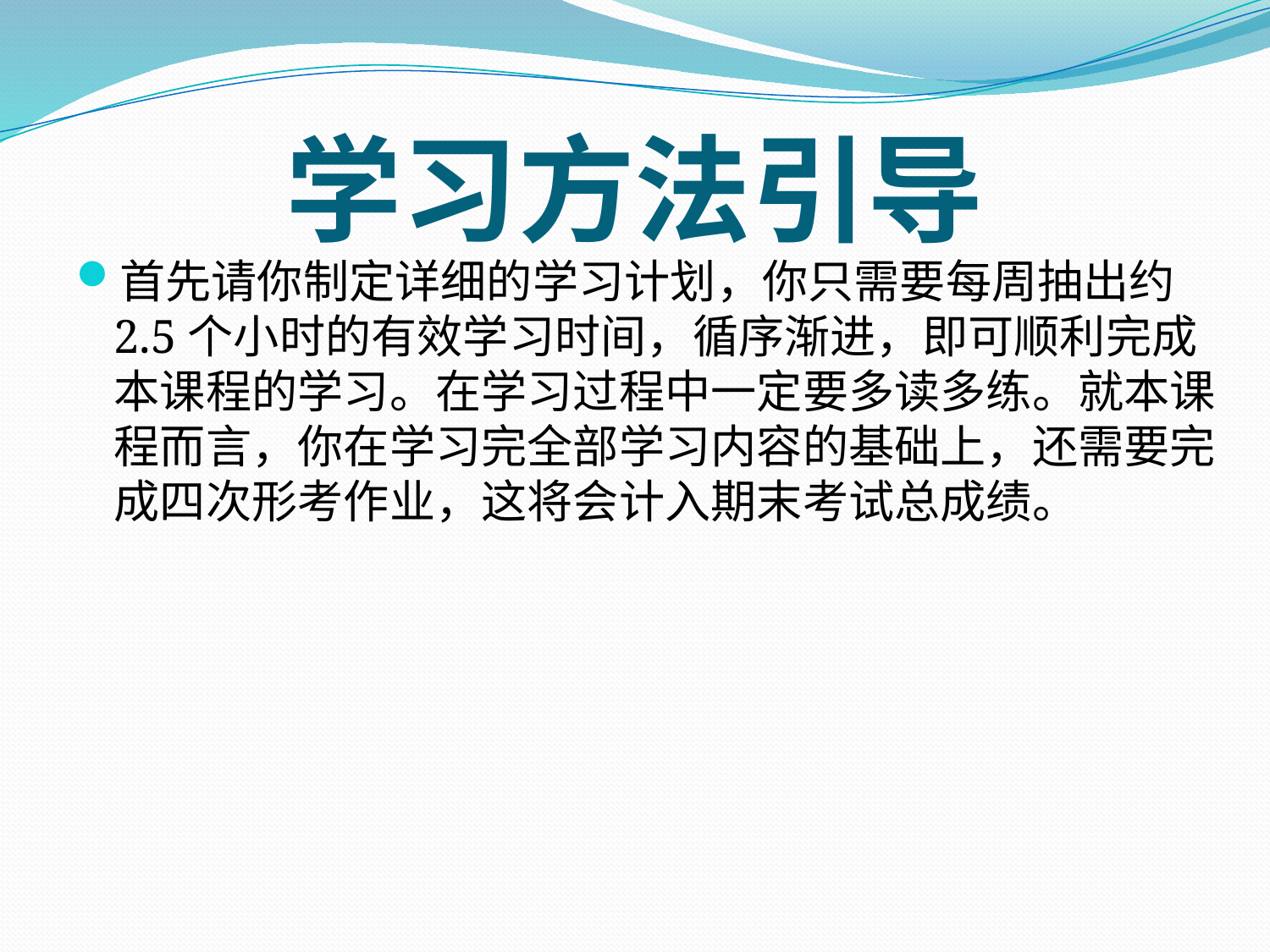

# 学习方法引导
首先请你制定详细的学习计划，你只需要每周抽出约2.5个小时的有效学习时间，循序渐进，即可顺利完成本课程的学习。在学习过程中一定要多读多练。就本课程而言，你在学习完全部学习内容的基础上，还需要完成四次形考作业，这将会计入期末考试总成绩。